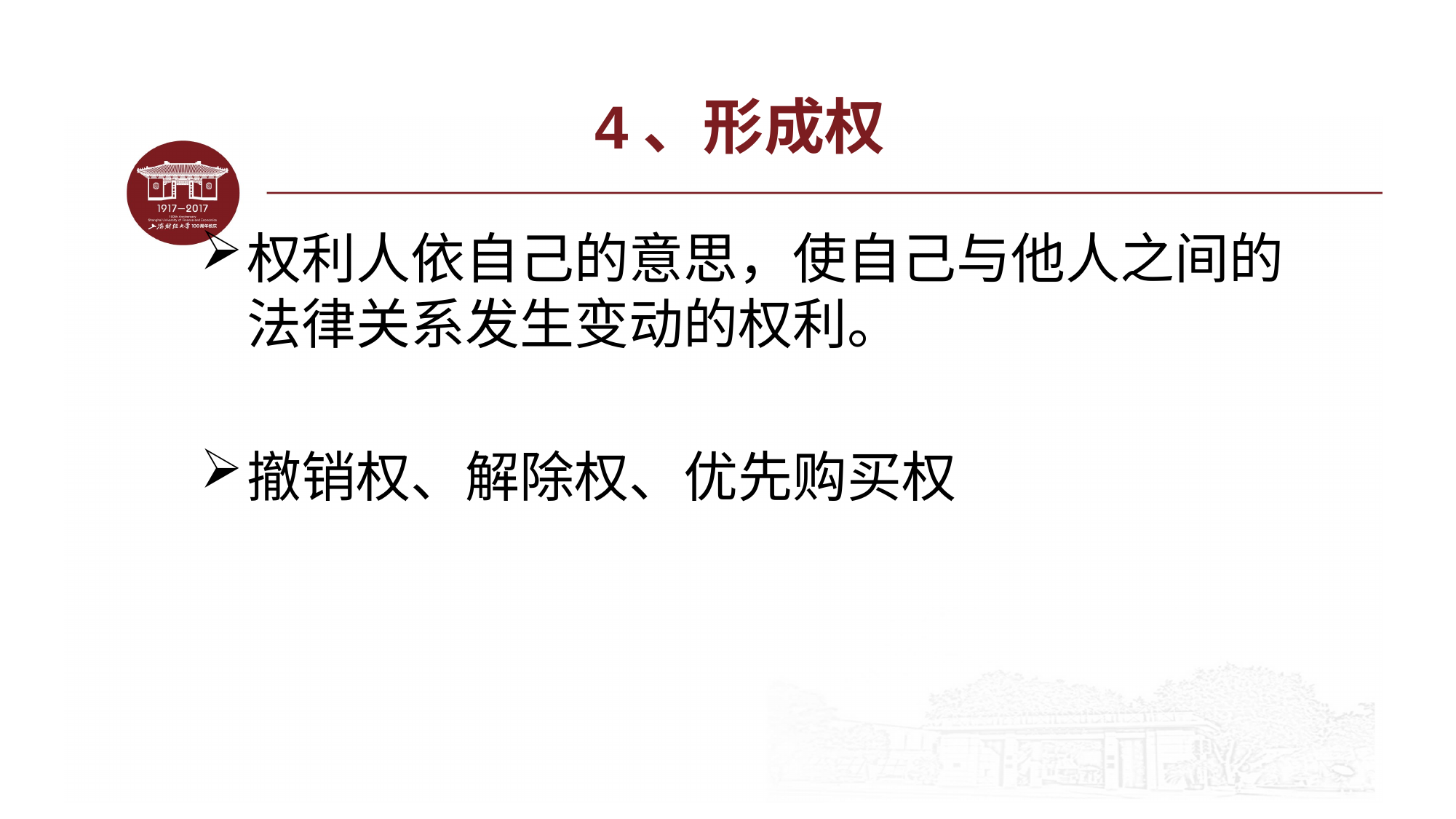

# 4、形成权
权利人依自己的意思，使自己与他人之间的法律关系发生变动的权利。

撤销权、解除权、优先购买权